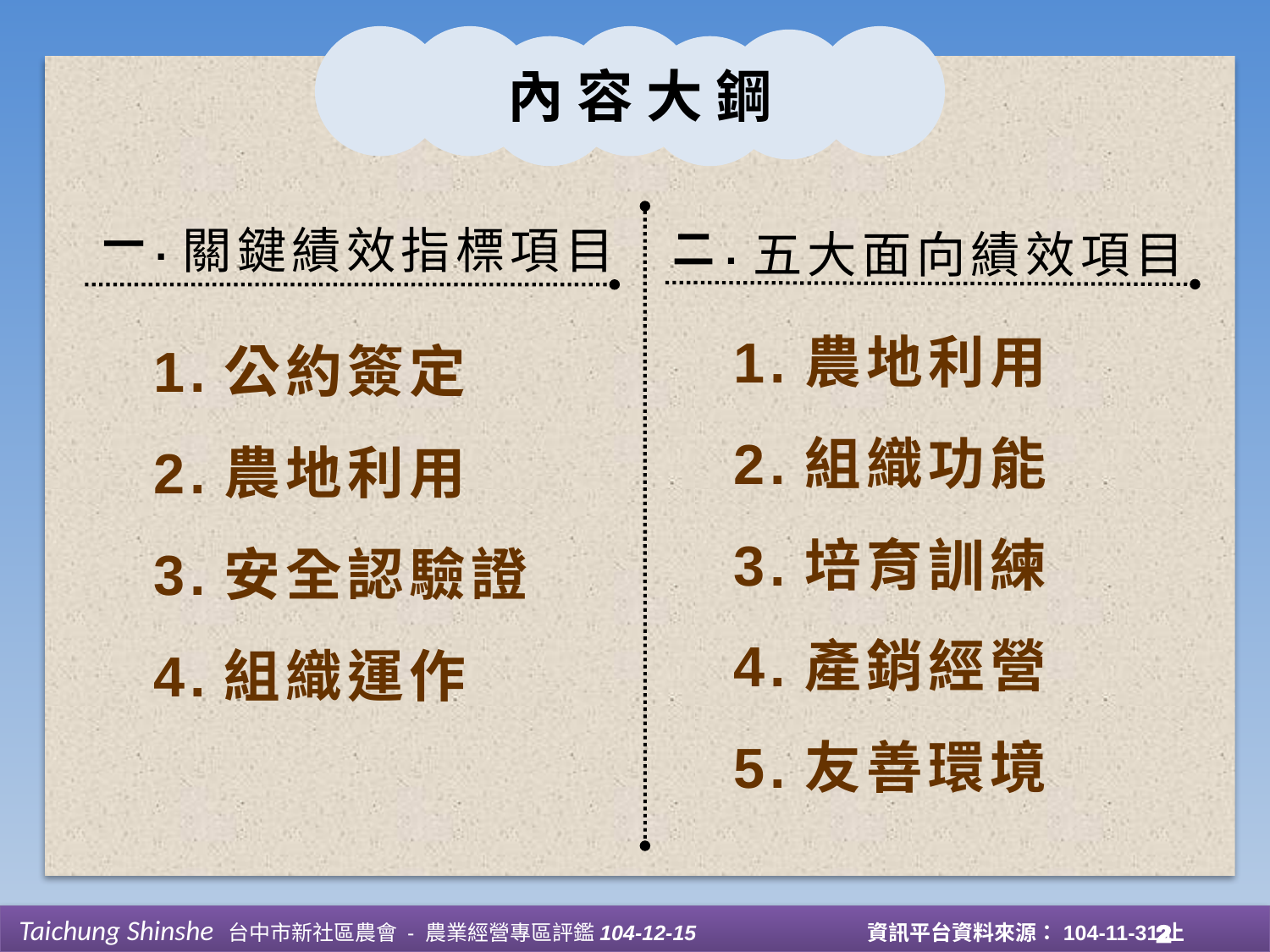

內 容 大 鋼

一.
關鍵績效指標項目
二.
五大面向績效項目

1.農地利用
2.組織功能
3.培育訓練
4.產銷經營
5.友善環境
1.公約簽定
2.農地利用
3.安全認驗證
4.組織運作